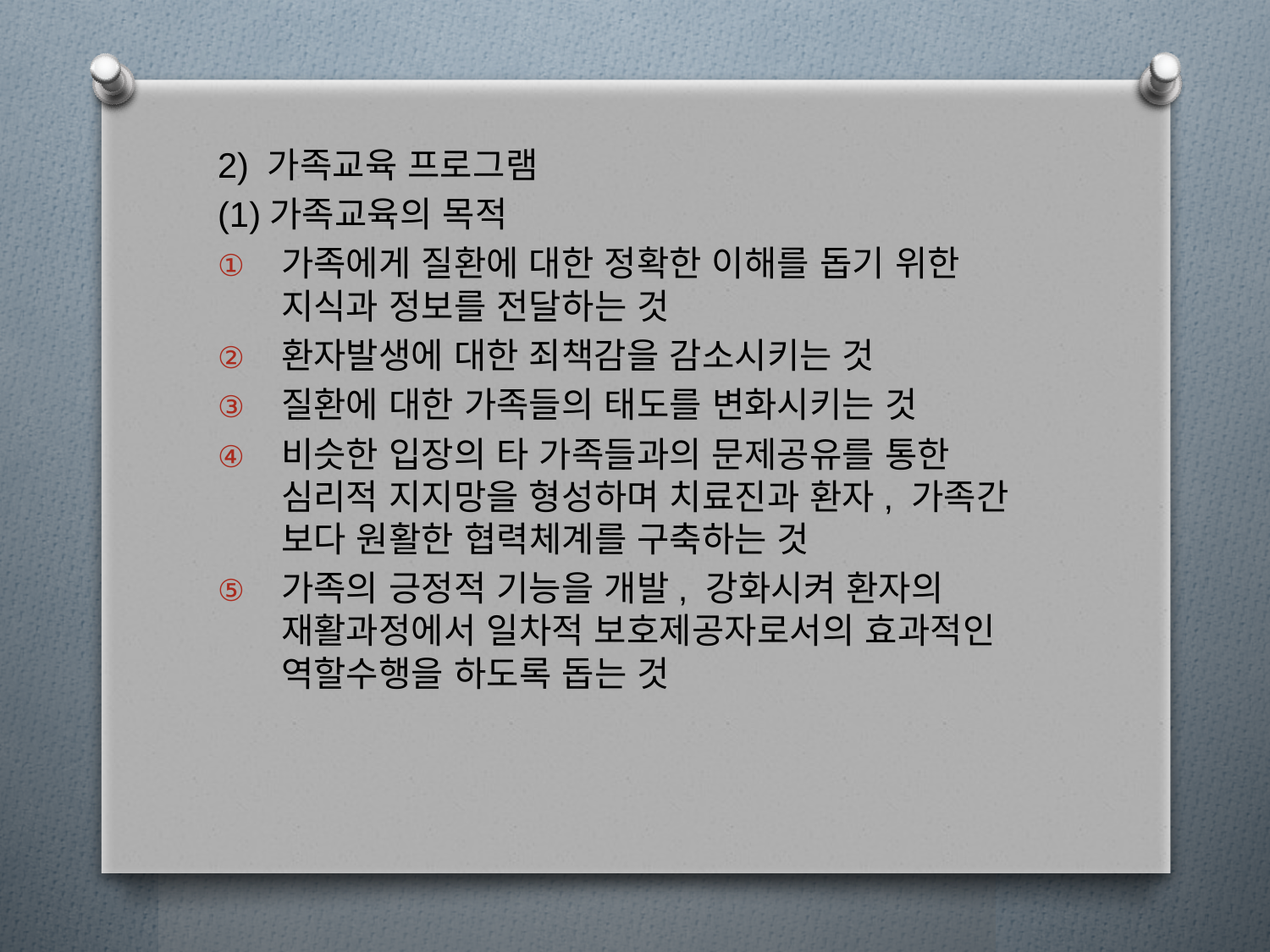

2) 가족교육 프로그램
(1)가족교육의 목적
가족에게 질환에 대한 정확한 이해를 돕기 위한 지식과 정보를 전달하는 것
환자발생에 대한 죄책감을 감소시키는 것
질환에 대한 가족들의 태도를 변화시키는 것
비슷한 입장의 타 가족들과의 문제공유를 통한 심리적 지지망을 형성하며 치료진과 환자, 가족간 보다 원활한 협력체계를 구축하는 것
가족의 긍정적 기능을 개발, 강화시켜 환자의 재활과정에서 일차적 보호제공자로서의 효과적인 역할수행을 하도록 돕는 것